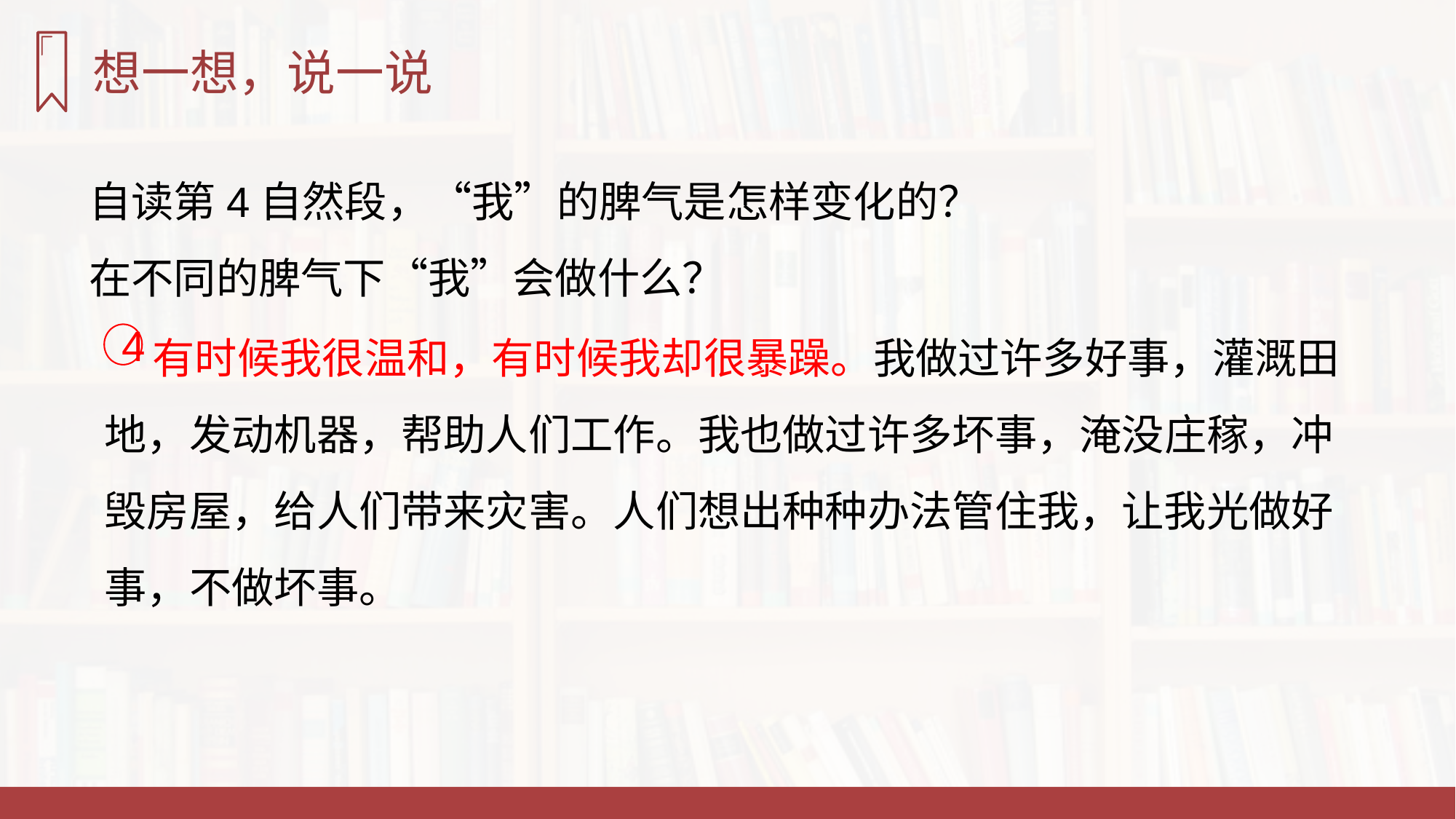

想一想，说一说
自读第4自然段，“我”的脾气是怎样变化的？
在不同的脾气下“我”会做什么？
    有时候我很温和，有时候我却很暴躁。我做过许多好事，灌溉田地，发动机器，帮助人们工作。我也做过许多坏事，淹没庄稼，冲毁房屋，给人们带来灾害。人们想出种种办法管住我，让我光做好事，不做坏事。

4